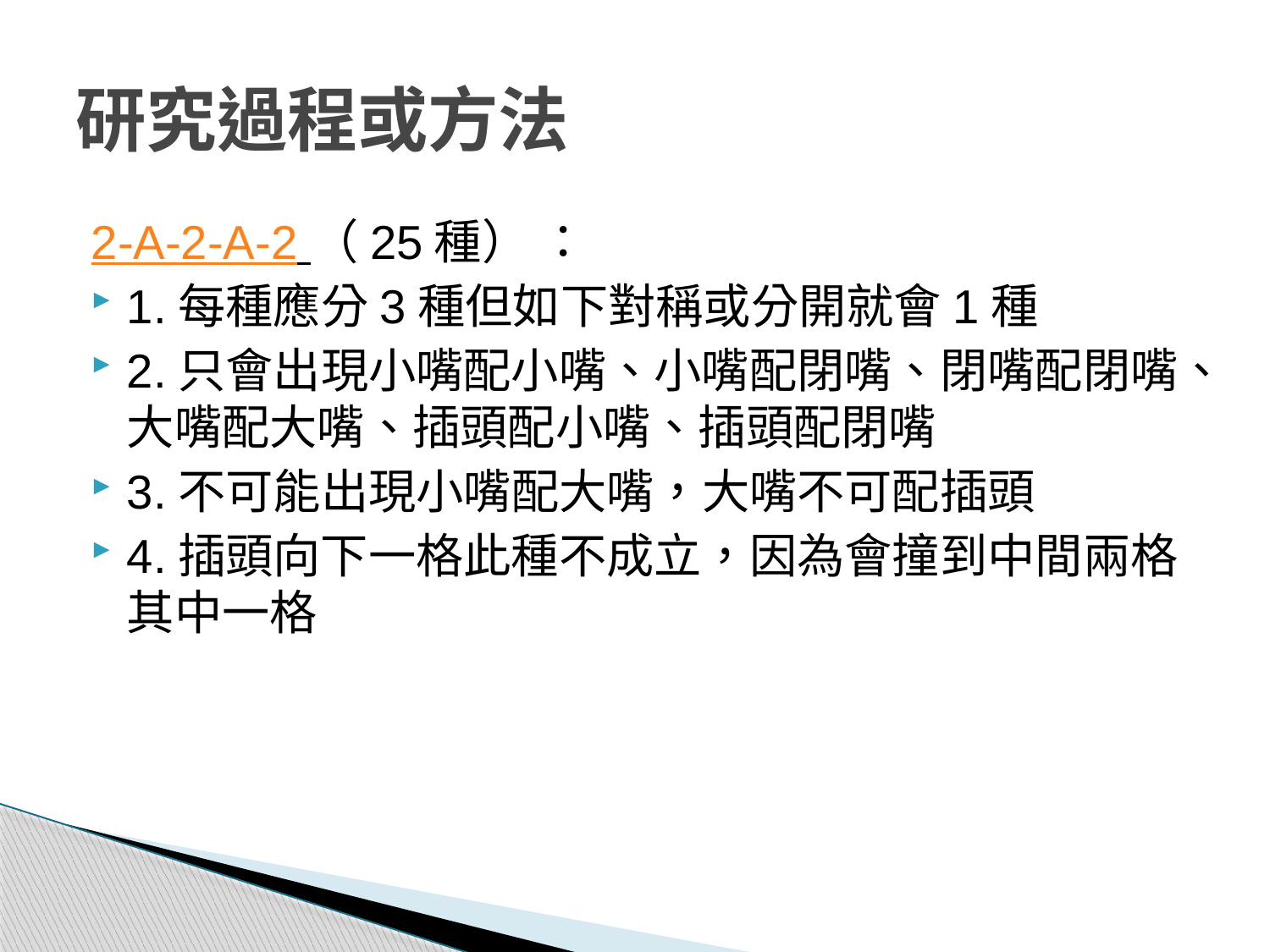

# 研究過程或方法
2-A-2-A-2 （25種） ：
1.每種應分3種但如下對稱或分開就會1種
2.只會出現小嘴配小嘴、小嘴配閉嘴、閉嘴配閉嘴、大嘴配大嘴、插頭配小嘴、插頭配閉嘴
3.不可能出現小嘴配大嘴，大嘴不可配插頭
4.插頭向下一格此種不成立，因為會撞到中間兩格其中一格